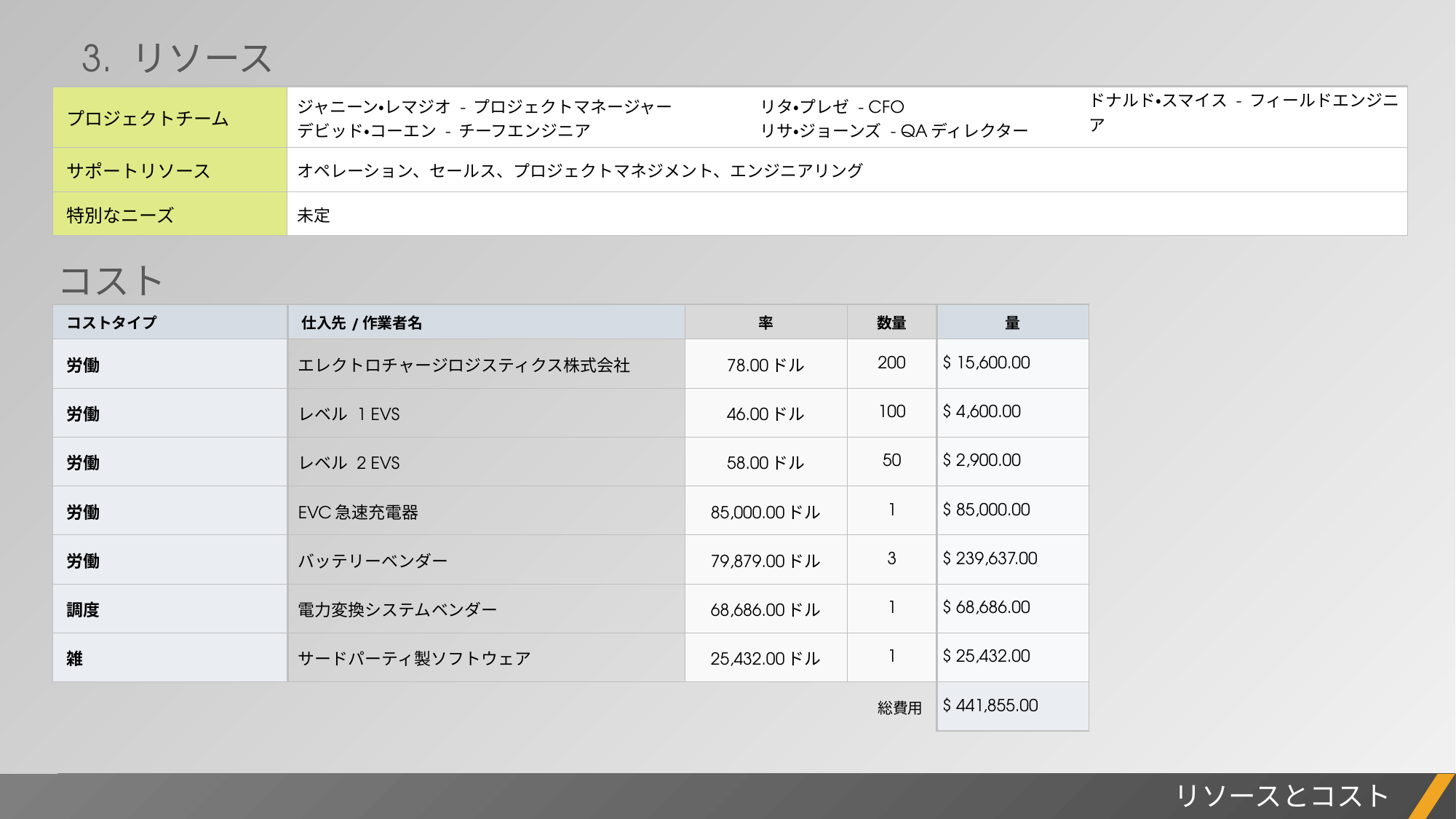

3. リソース
| プロジェクトチーム | ジャニーン・レマジオ - プロジェクトマネージャー デビッド・コーエン - チーフエンジニア | リタ・プレゼ - CFO リサ・ジョーンズ - QAディレクター | ドナルド・スマイス - フィールドエンジニア |
| --- | --- | --- | --- |
| サポートリソース | オペレーション、セールス、プロジェクトマネジメント、エンジニアリング |  |  |
| 特別なニーズ | 未定 |  |  |
コスト
| コストタイプ | 仕入先/作業者名 |  | 率 | 数量 | 量 |
| --- | --- | --- | --- | --- | --- |
| 労働 | エレクトロチャージロジスティクス株式会社 |  | 78.00ドル | 200 | $ 15,600.00 |
| 労働 | レベル 1 EVS |  | 46.00ドル | 100 | $ 4,600.00 |
| 労働 | レベル 2 EVS |  | 58.00ドル | 50 | $ 2,900.00 |
| 労働 | EVC急速充電器 |  | 85,000.00ドル | 1 | $ 85,000.00 |
| 労働 | バッテリーベンダー |  | 79,879.00ドル | 3 | $ 239,637.00 |
| 調度 | 電力変換システムベンダー |  | 68,686.00ドル | 1 | $ 68,686.00 |
| 雑 | サードパーティ製ソフトウェア |  | 25,432.00ドル | 1 | $ 25,432.00 |
|  |  |  | 総費用 |  | $ 441,855.00 |
プロジェクトレポート
リソースとコスト